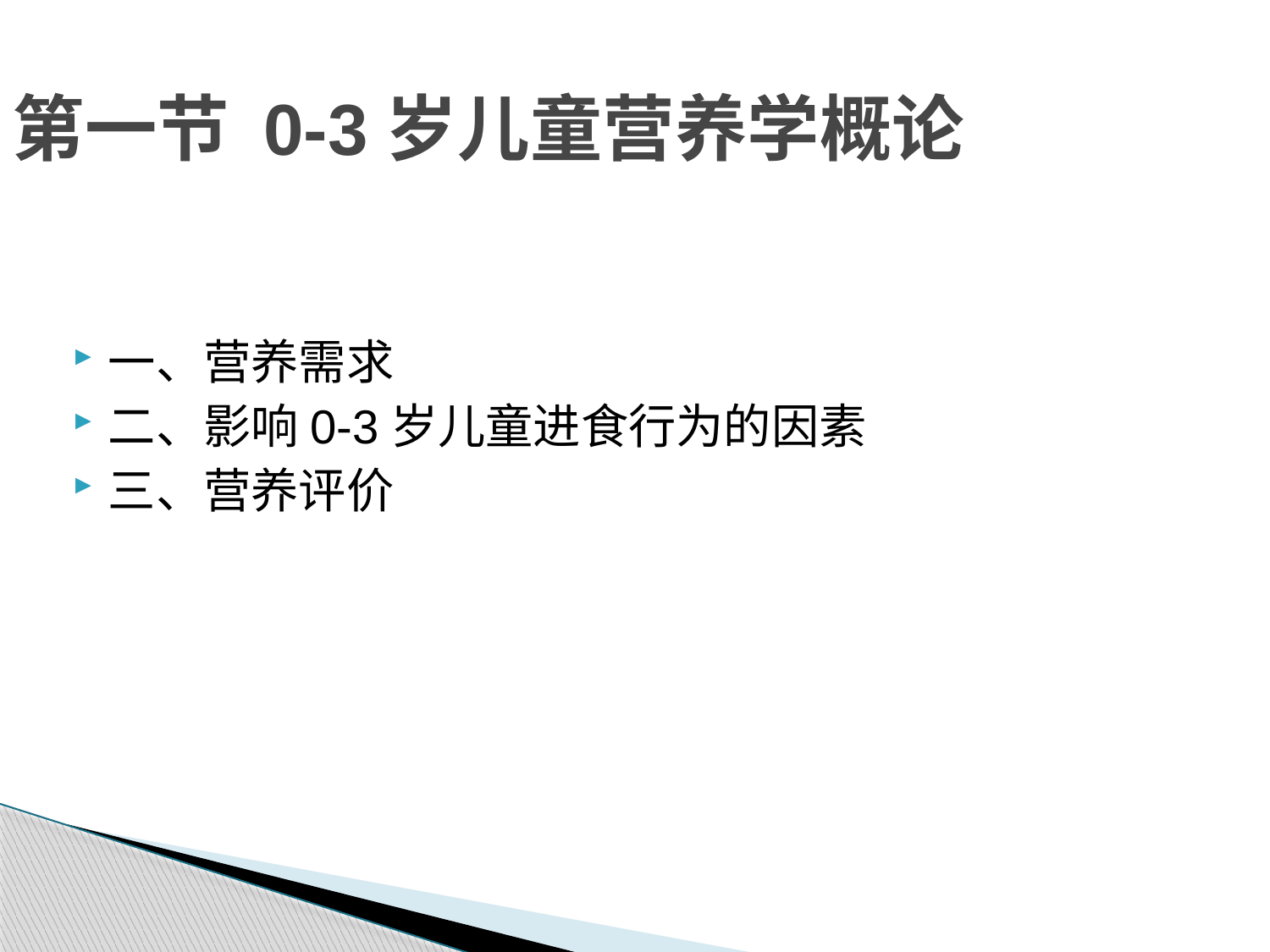

# 第一节 0-3岁儿童营养学概论
一、营养需求
二、影响0-3岁儿童进食行为的因素
三、营养评价